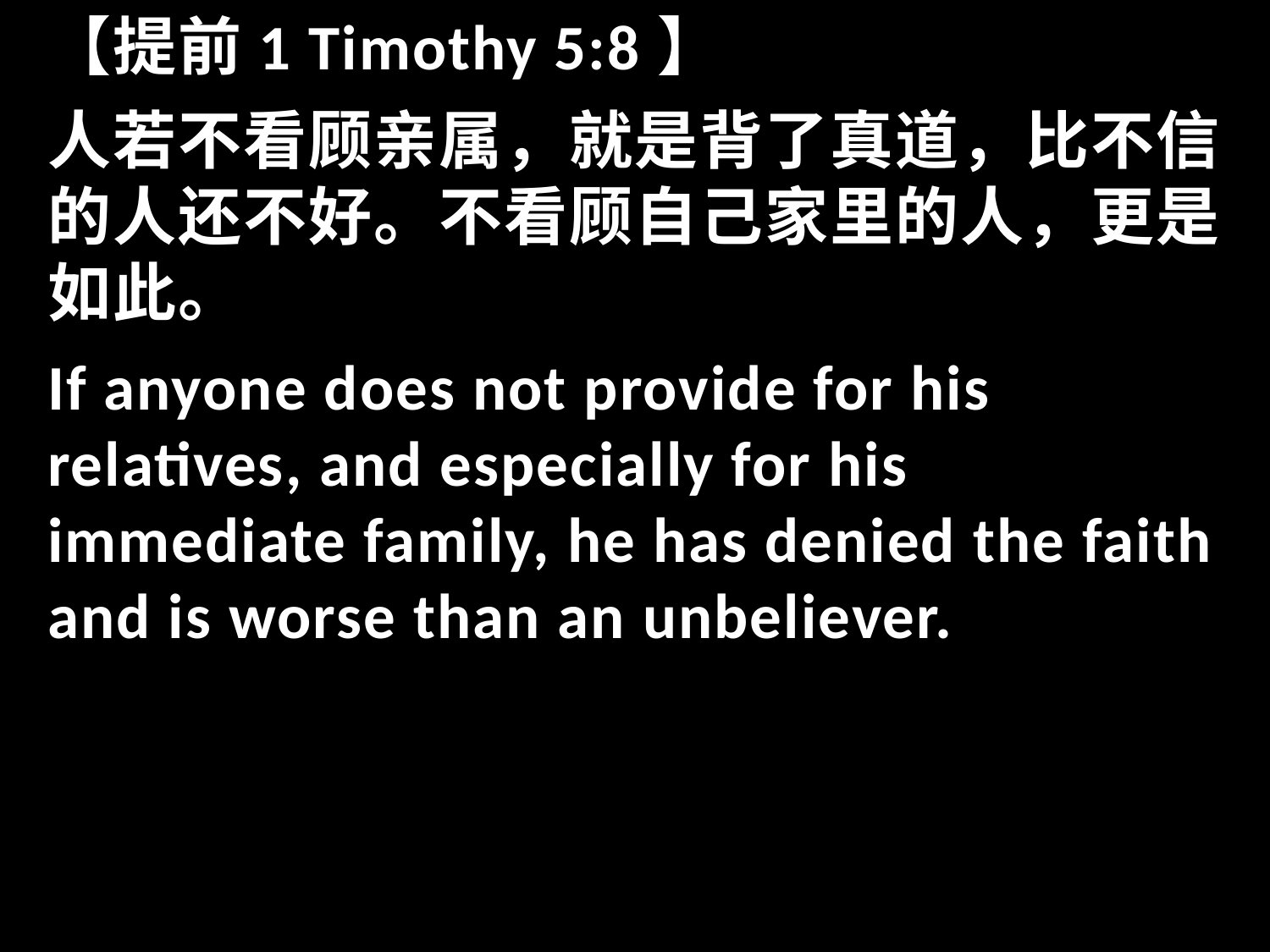

【提前1 Timothy 5:8】
人若不看顾亲属，就是背了真道，比不信的人还不好。不看顾自己家里的人，更是如此。
If anyone does not provide for his relatives, and especially for his immediate family, he has denied the faith and is worse than an unbeliever.